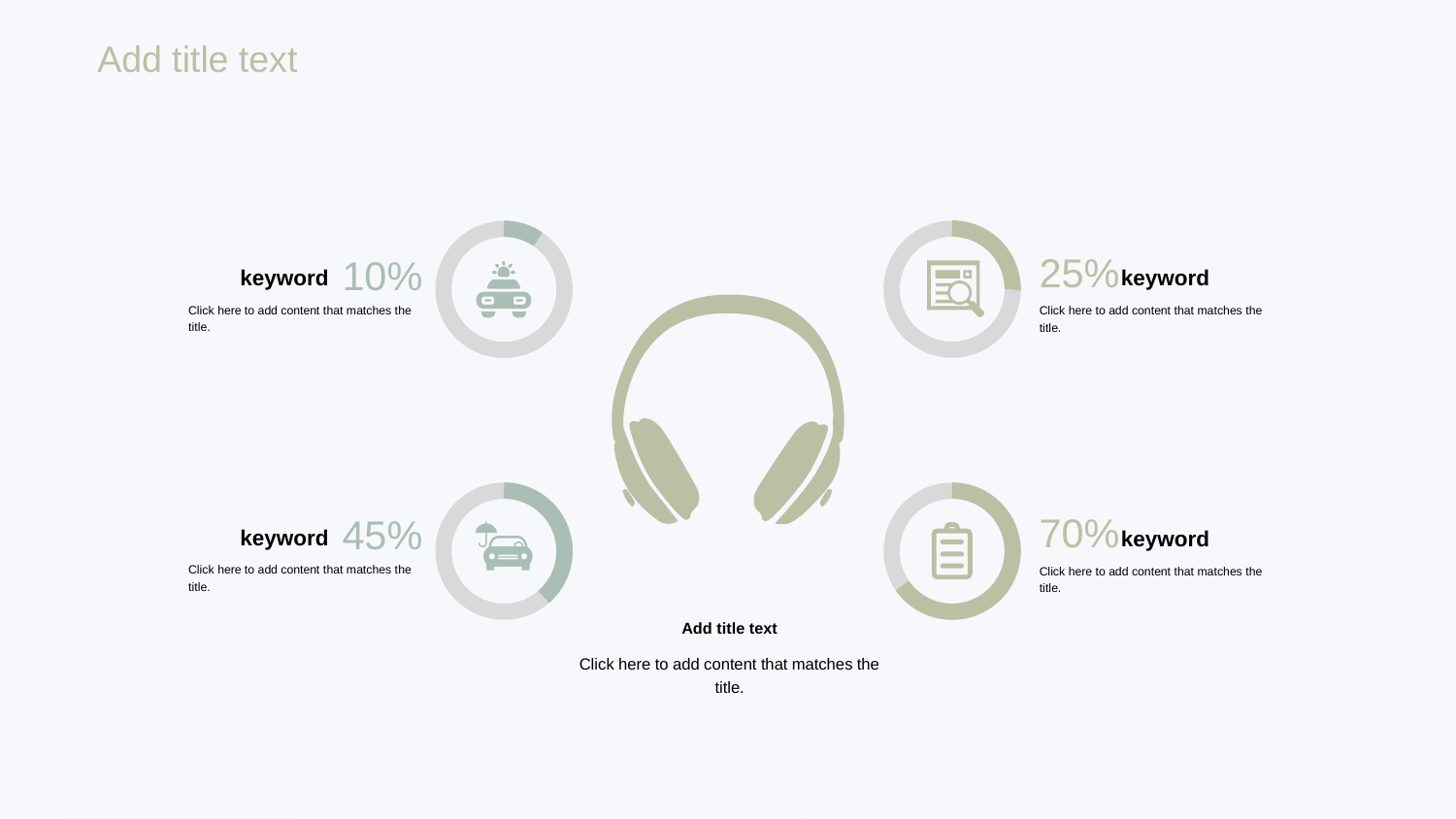

Add title text

25%
keyword
Click here to add content that matches the title.

70%
keyword
Click here to add content that matches the title.

10%
keyword
Click here to add content that matches the title.

45%
keyword
Click here to add content that matches the title.

Add title text
Click here to add content that matches the title.
PPT模板 http://www.1ppt.com/moban/